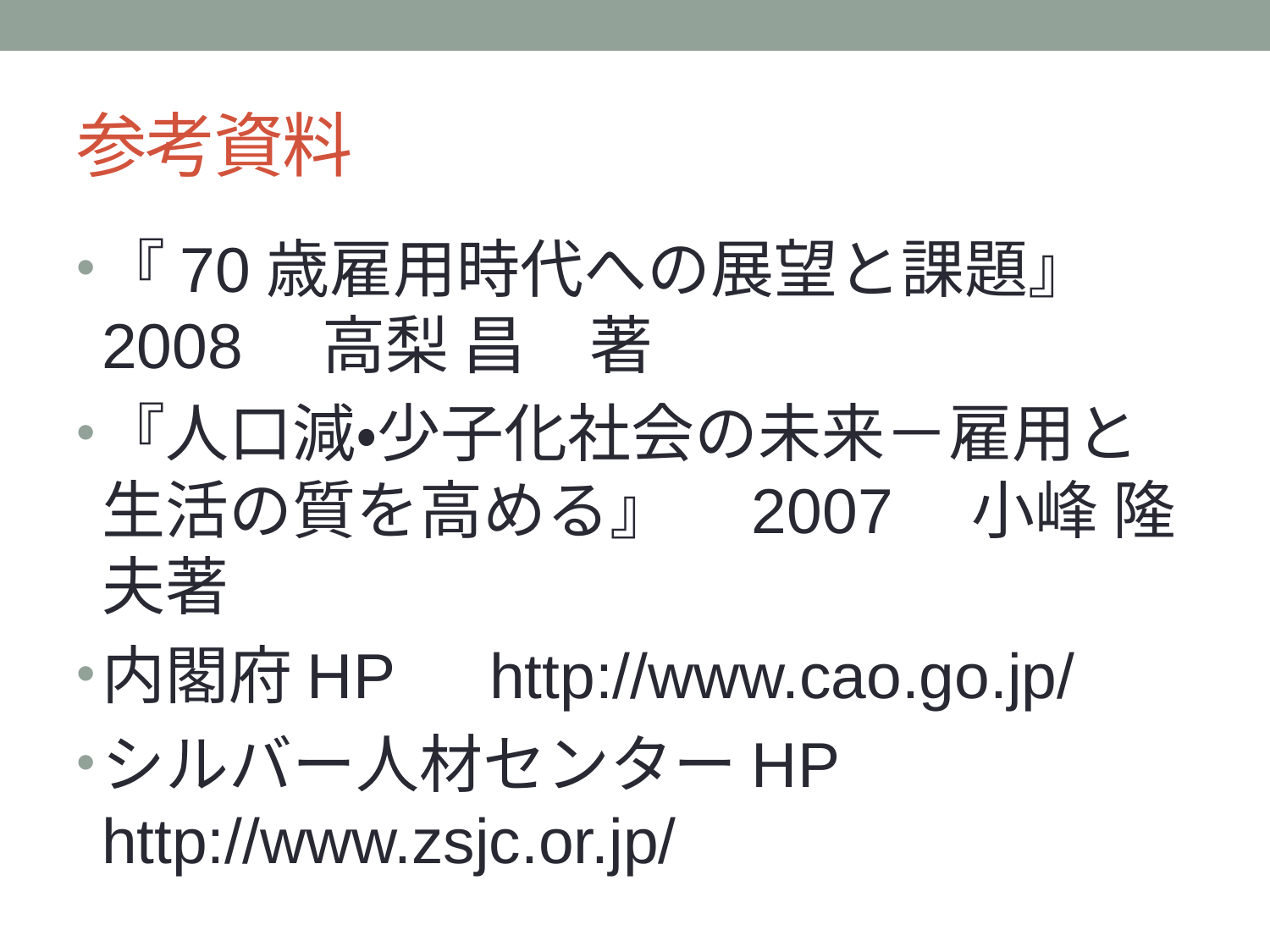

# 参考資料
『70歳雇用時代への展望と課題』　2008　高梨 昌　著
『人口減・少子化社会の未来－雇用と生活の質を高める』　2007　小峰 隆夫著
内閣府HP　http://www.cao.go.jp/
シルバー人材センターHP　http://www.zsjc.or.jp/